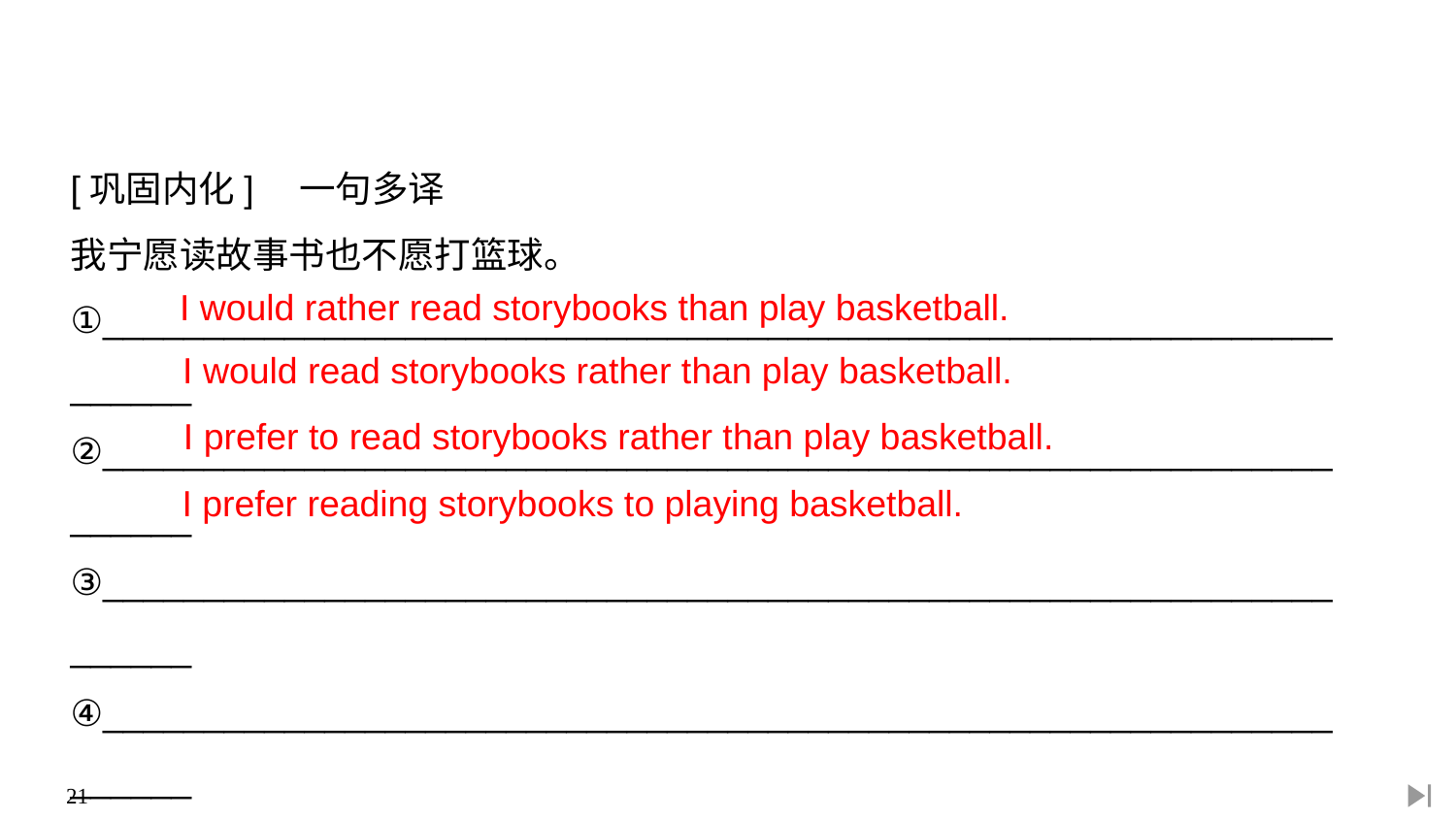

[巩固内化]　一句多译
我宁愿读故事书也不愿打篮球。
①___________________________________________________________________
②___________________________________________________________________
③___________________________________________________________________
④___________________________________________________________________
I would rather read storybooks than play basketball.
I would read storybooks rather than play basketball.
I prefer to read storybooks rather than play basketball.
I prefer reading storybooks to playing basketball.